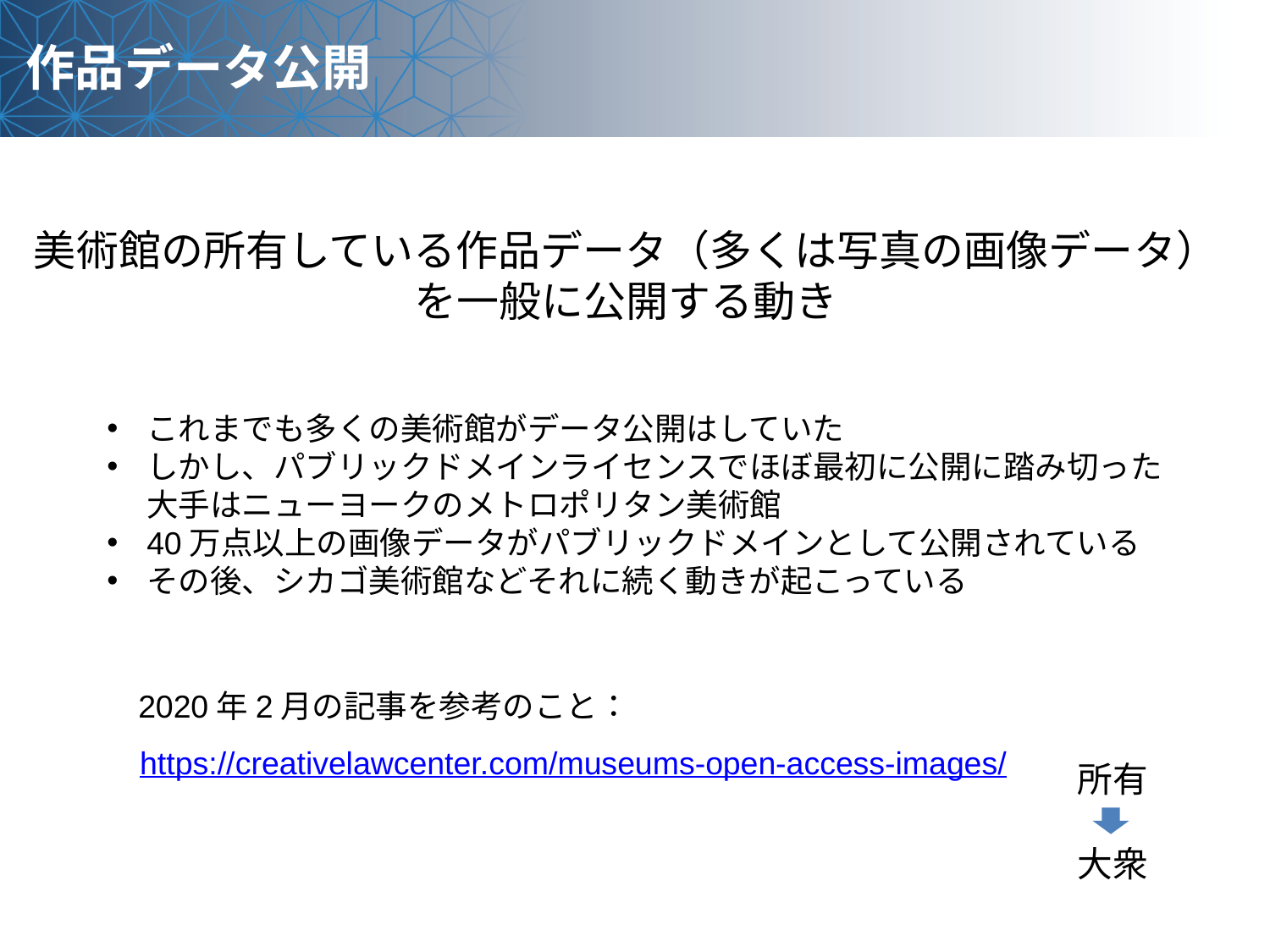

作品データ公開
美術館の所有している作品データ（多くは写真の画像データ）
を一般に公開する動き
これまでも多くの美術館がデータ公開はしていた
しかし、パブリックドメインライセンスでほぼ最初に公開に踏み切った大手はニューヨークのメトロポリタン美術館
40万点以上の画像データがパブリックドメインとして公開されている
その後、シカゴ美術館などそれに続く動きが起こっている
2020年2月の記事を参考のこと：
https://creativelawcenter.com/museums-open-access-images/
所有

大衆